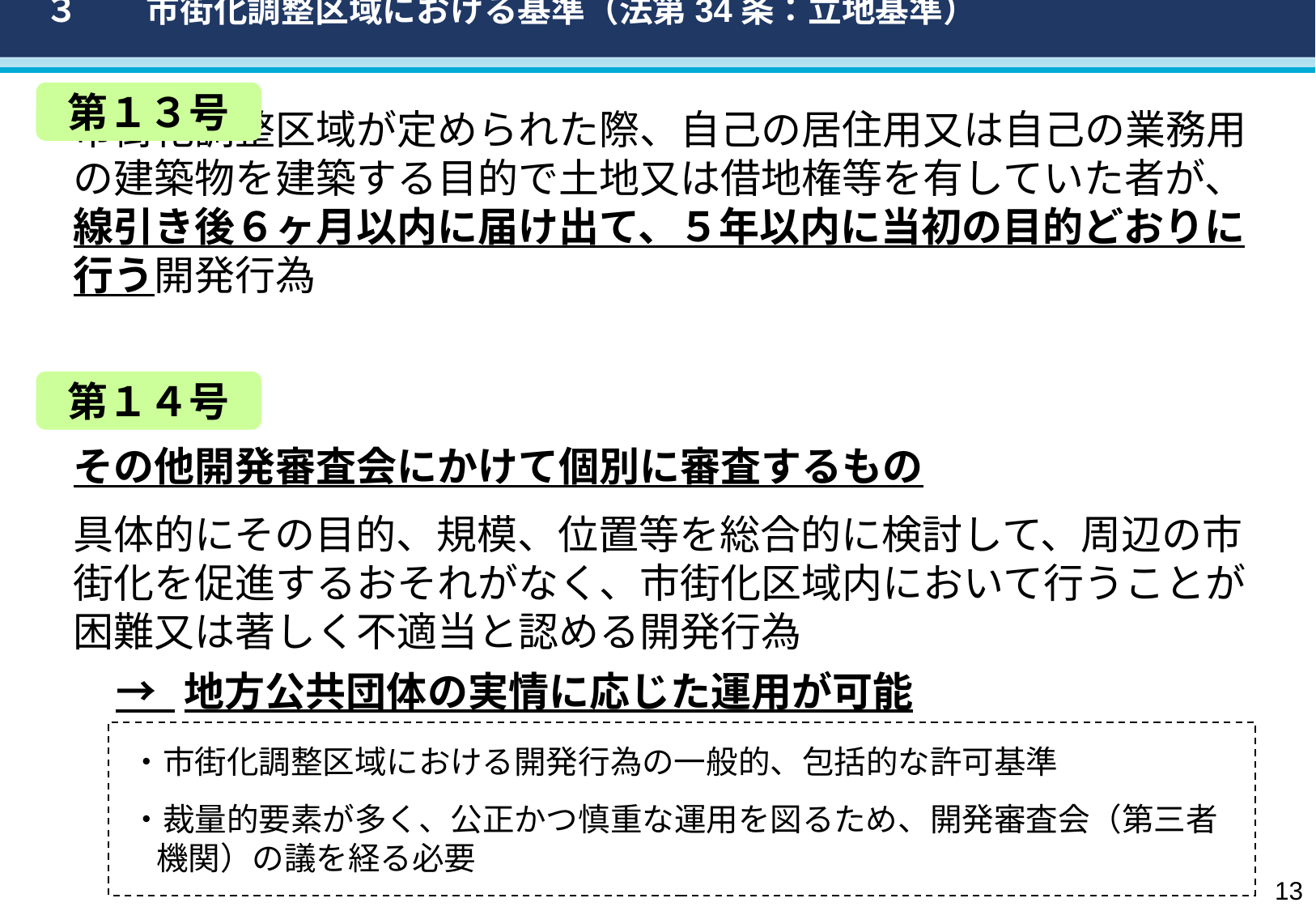

３　　市街化調整区域における基準（法第34条：立地基準）
第１３号
市街化調整区域が定められた際、自己の居住用又は自己の業務用の建築物を建築する目的で土地又は借地権等を有していた者が、線引き後６ヶ月以内に届け出て、５年以内に当初の目的どおりに行う開発行為
第１４号
その他開発審査会にかけて個別に審査するもの
具体的にその目的、規模、位置等を総合的に検討して、周辺の市街化を促進するおそれがなく、市街化区域内において行うことが困難又は著しく不適当と認める開発行為
→  地方公共団体の実情に応じた運用が可能

・市街化調整区域における開発行為の一般的、包括的な許可基準

・裁量的要素が多く、公正かつ慎重な運用を図るため、開発審査会（第三者機関）の議を経る必要

13